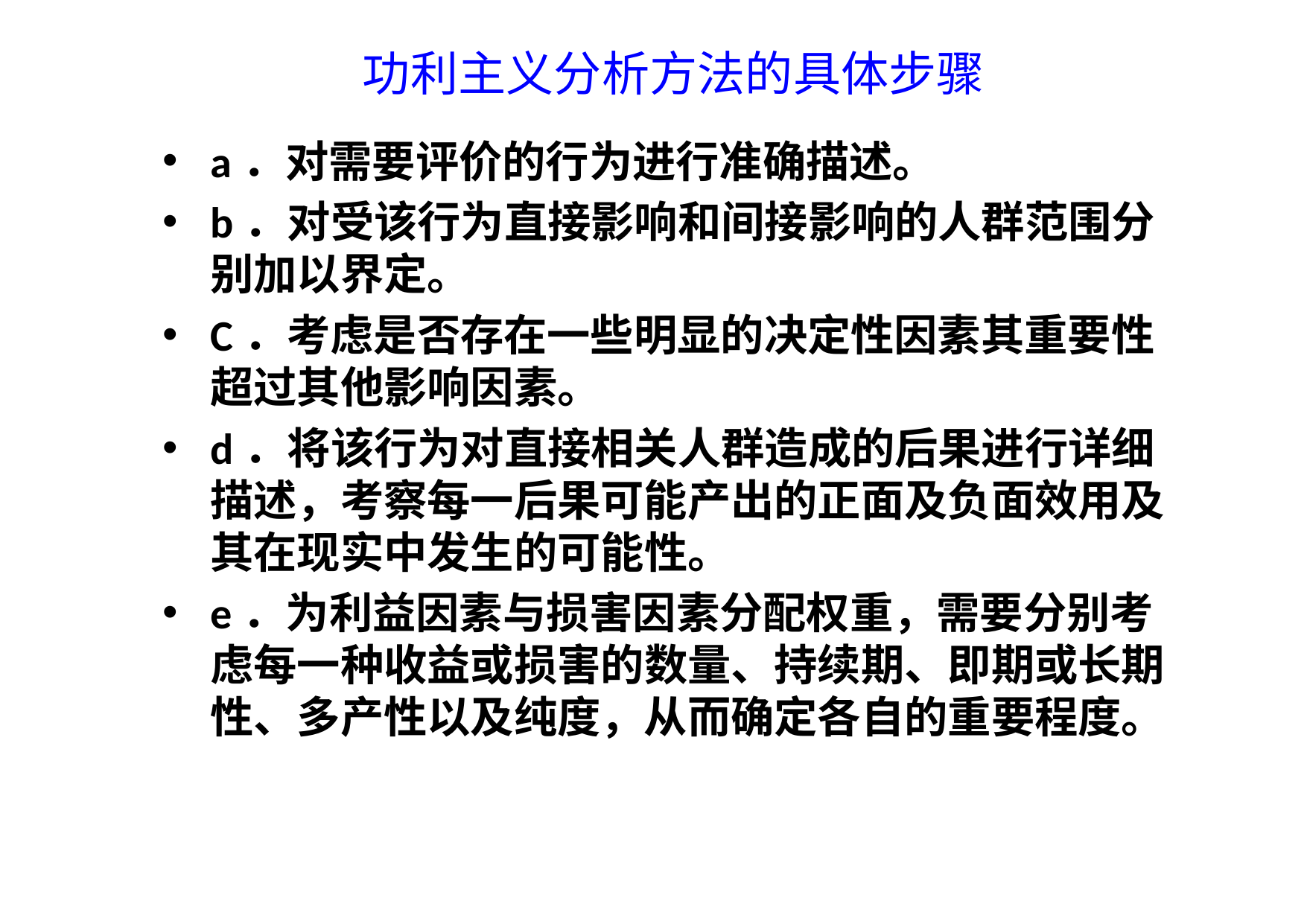

功利主义分析方法的具体步骤

a．对需要评价的行为进行准确描述。
b．对受该行为直接影响和间接影响的人群范围分别加以界定。
C．考虑是否存在一些明显的决定性因素其重要性超过其他影响因素。
d．将该行为对直接相关人群造成的后果进行详细描述，考察每一后果可能产出的正面及负面效用及其在现实中发生的可能性。
e．为利益因素与损害因素分配权重，需要分别考虑每一种收益或损害的数量、持续期、即期或长期性、多产性以及纯度，从而确定各自的重要程度。